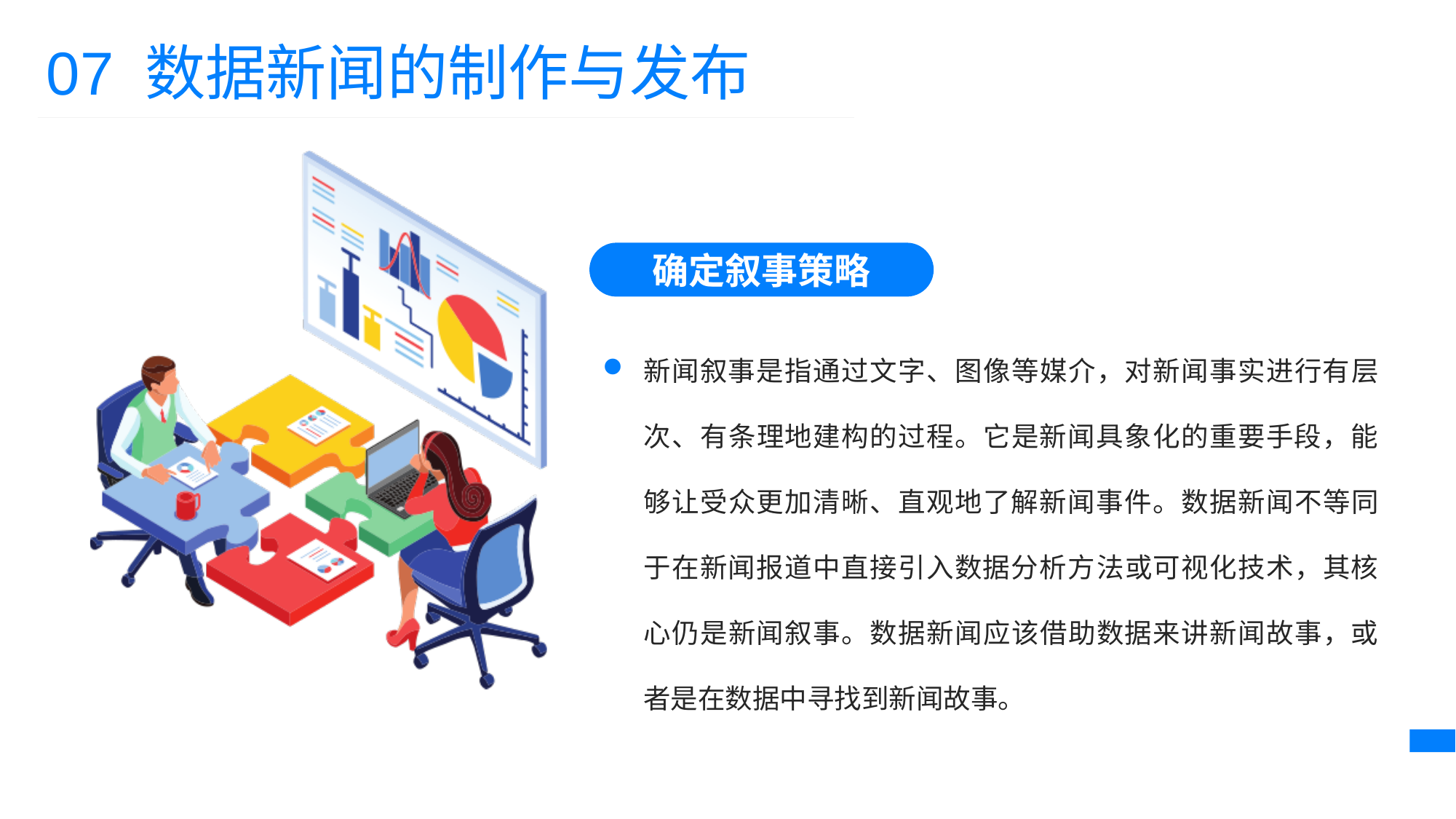

07 数据新闻的制作与发布

确定叙事策略
新闻叙事是指通过文字、图像等媒介，对新闻事实进行有层次、有条理地建构的过程。它是新闻具象化的重要手段，能够让受众更加清晰、直观地了解新闻事件。数据新闻不等同于在新闻报道中直接引入数据分析方法或可视化技术，其核心仍是新闻叙事。数据新闻应该借助数据来讲新闻故事，或者是在数据中寻找到新闻故事。